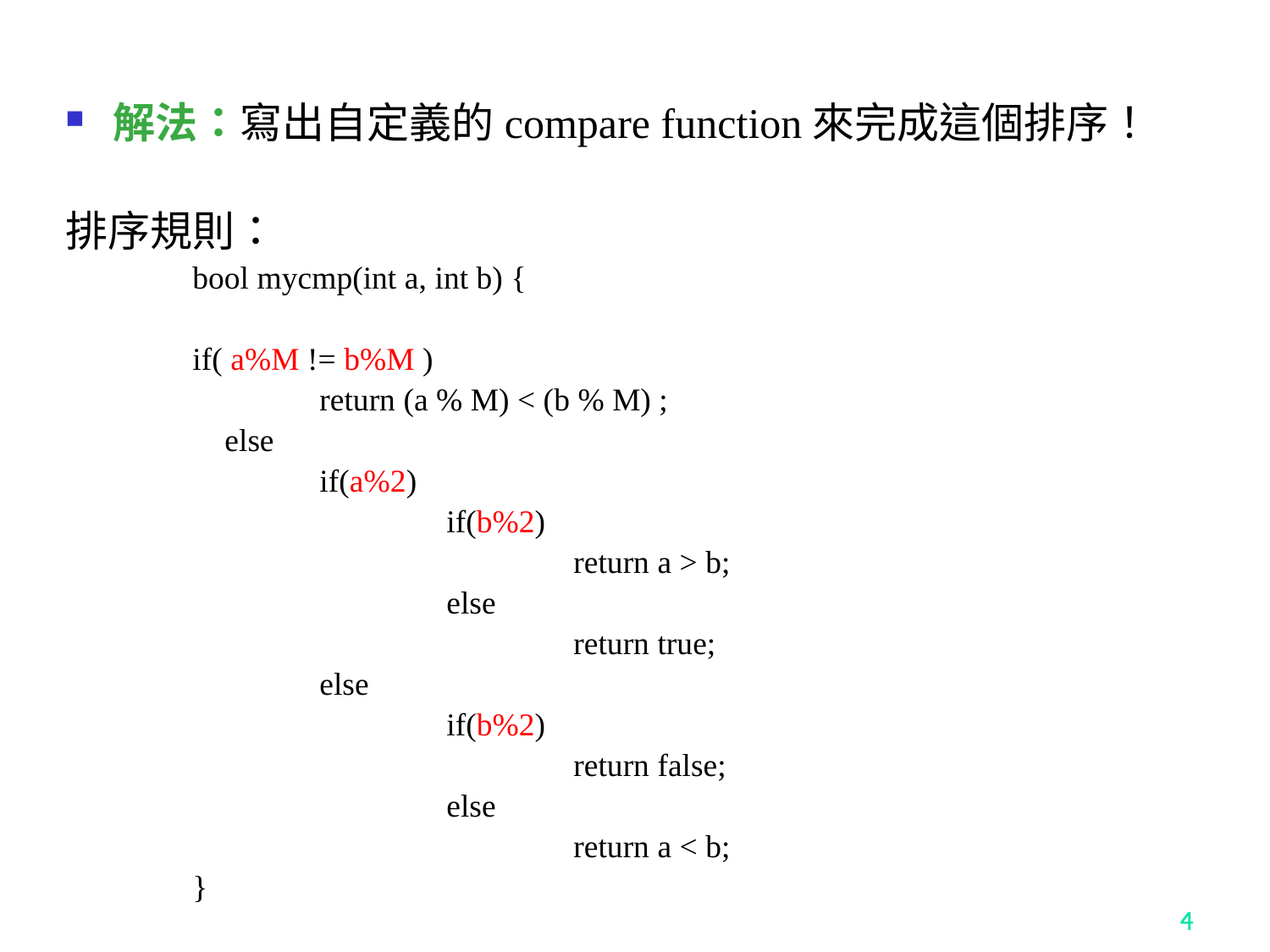

解法：寫出自定義的compare function來完成這個排序！

排序規則：
	bool mycmp(int a, int b) {

    	if( a%M != b%M )
		return (a % M) < (b % M) ;
	    else
		if(a%2)
			if(b%2)
				return a > b;
			else
				return true;
		else
			if(b%2)
				return false;
			else
				return a < b;
	}
4